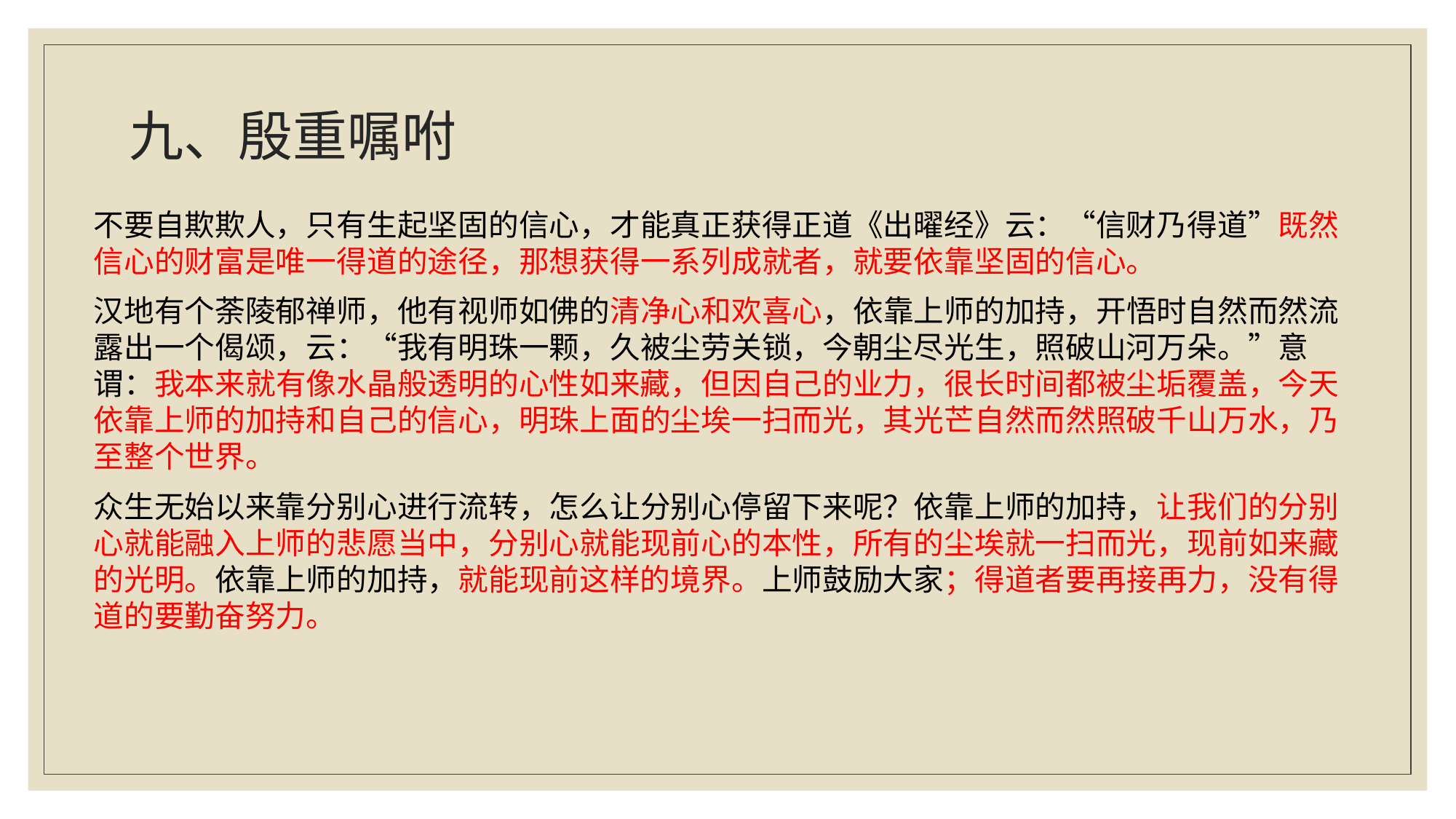

# 九、殷重嘱咐
不要自欺欺人，只有生起坚固的信心，才能真正获得正道《出曜经》云：“信财乃得道”既然信心的财富是唯一得道的途径，那想获得一系列成就者，就要依靠坚固的信心。
汉地有个荼陵郁禅师，他有视师如佛的清净心和欢喜心，依靠上师的加持，开悟时自然而然流露出一个偈颂，云：“我有明珠一颗，久被尘劳关锁，今朝尘尽光生，照破山河万朵。”意谓：我本来就有像水晶般透明的心性如来藏，但因自己的业力，很长时间都被尘垢覆盖，今天依靠上师的加持和自己的信心，明珠上面的尘埃一扫而光，其光芒自然而然照破千山万水，乃至整个世界。
众生无始以来靠分别心进行流转，怎么让分别心停留下来呢？依靠上师的加持，让我们的分别心就能融入上师的悲愿当中，分别心就能现前心的本性，所有的尘埃就一扫而光，现前如来藏的光明。依靠上师的加持，就能现前这样的境界。上师鼓励大家；得道者要再接再力，没有得道的要勤奋努力。